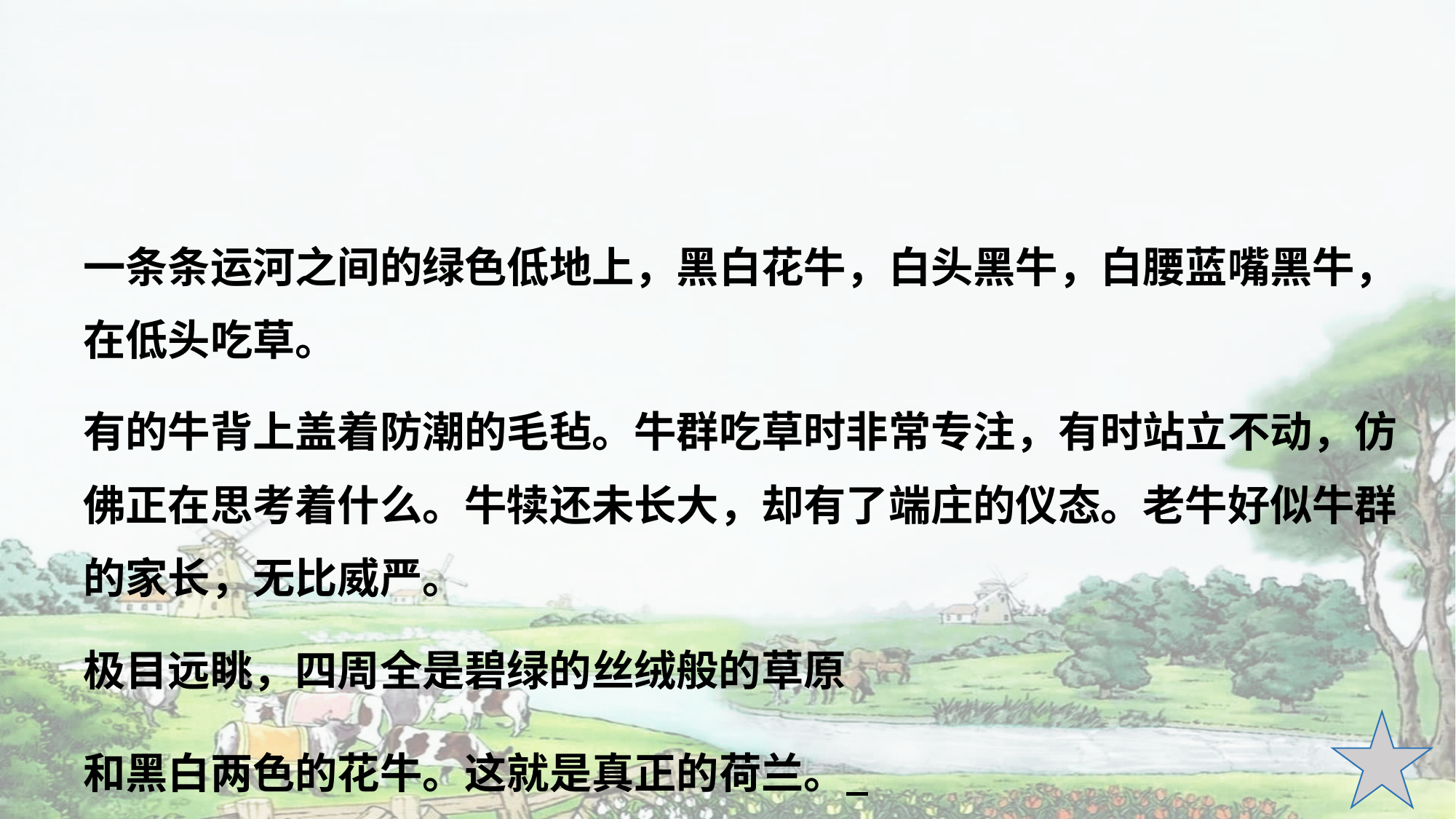

一条条运河之间的绿色低地上，黑白花牛，白头黑牛，白腰蓝嘴黑牛，在低头吃草。有的牛背上盖着防潮的毛毡。牛群吃草时非常专注，有时站立不动，仿佛正在思考着什么。牛犊还未长大，却有了端庄的仪态。老牛好似牛群的家长，无比威严。极目远眺，四周全是碧绿的丝绒般的草原和黑白两色的花牛。这就是真正的荷兰。